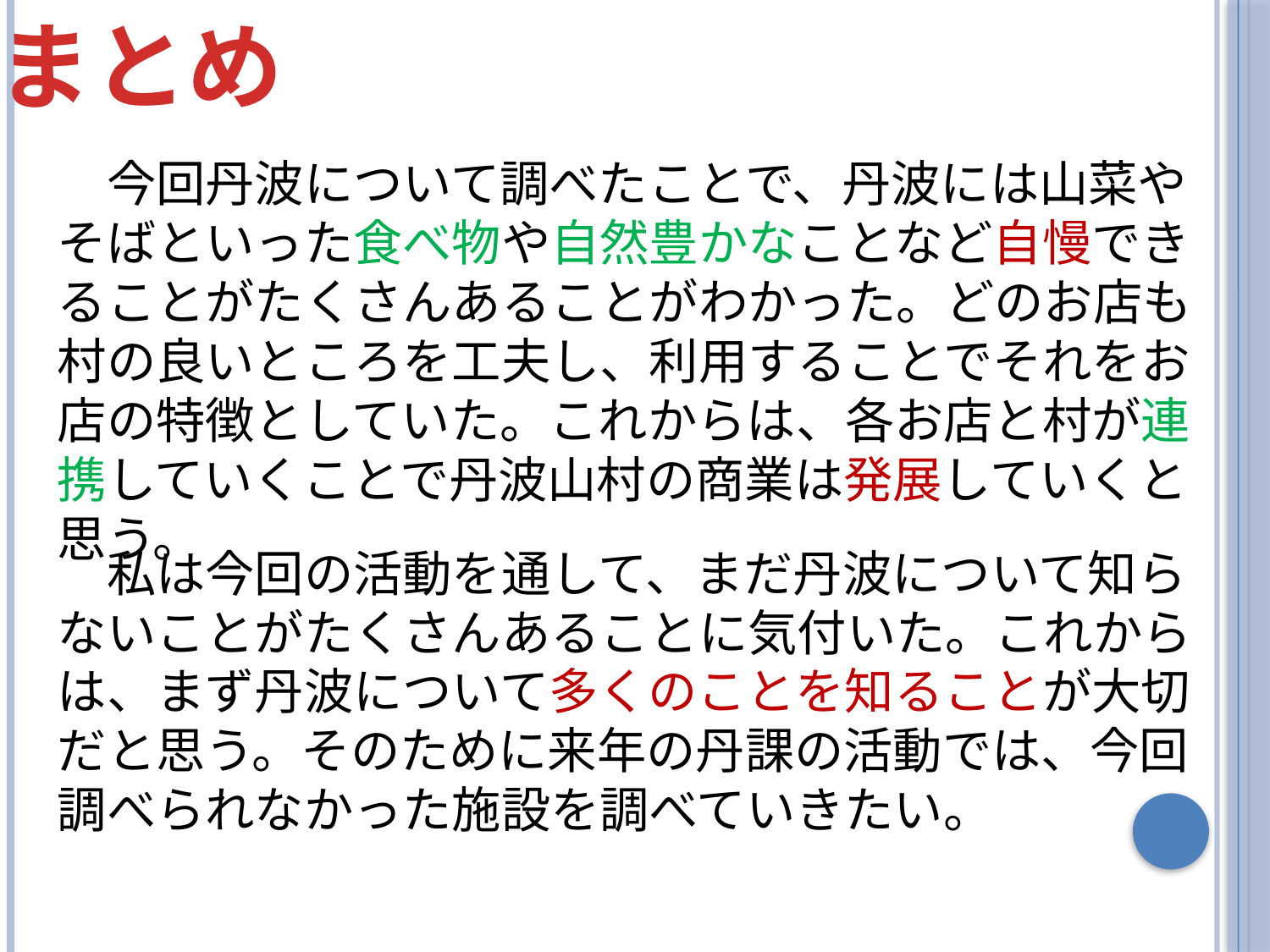

まとめ
　今回丹波について調べたことで、丹波には山菜やそばといった食べ物や自然豊かなことなど自慢できることがたくさんあることがわかった。どのお店も村の良いところを工夫し、利用することでそれをお店の特徴としていた。これからは、各お店と村が連携していくことで丹波山村の商業は発展していくと思う。
　私は今回の活動を通して、まだ丹波について知らないことがたくさんあることに気付いた。これからは、まず丹波について多くのことを知ることが大切だと思う。そのために来年の丹課の活動では、今回調べられなかった施設を調べていきたい。